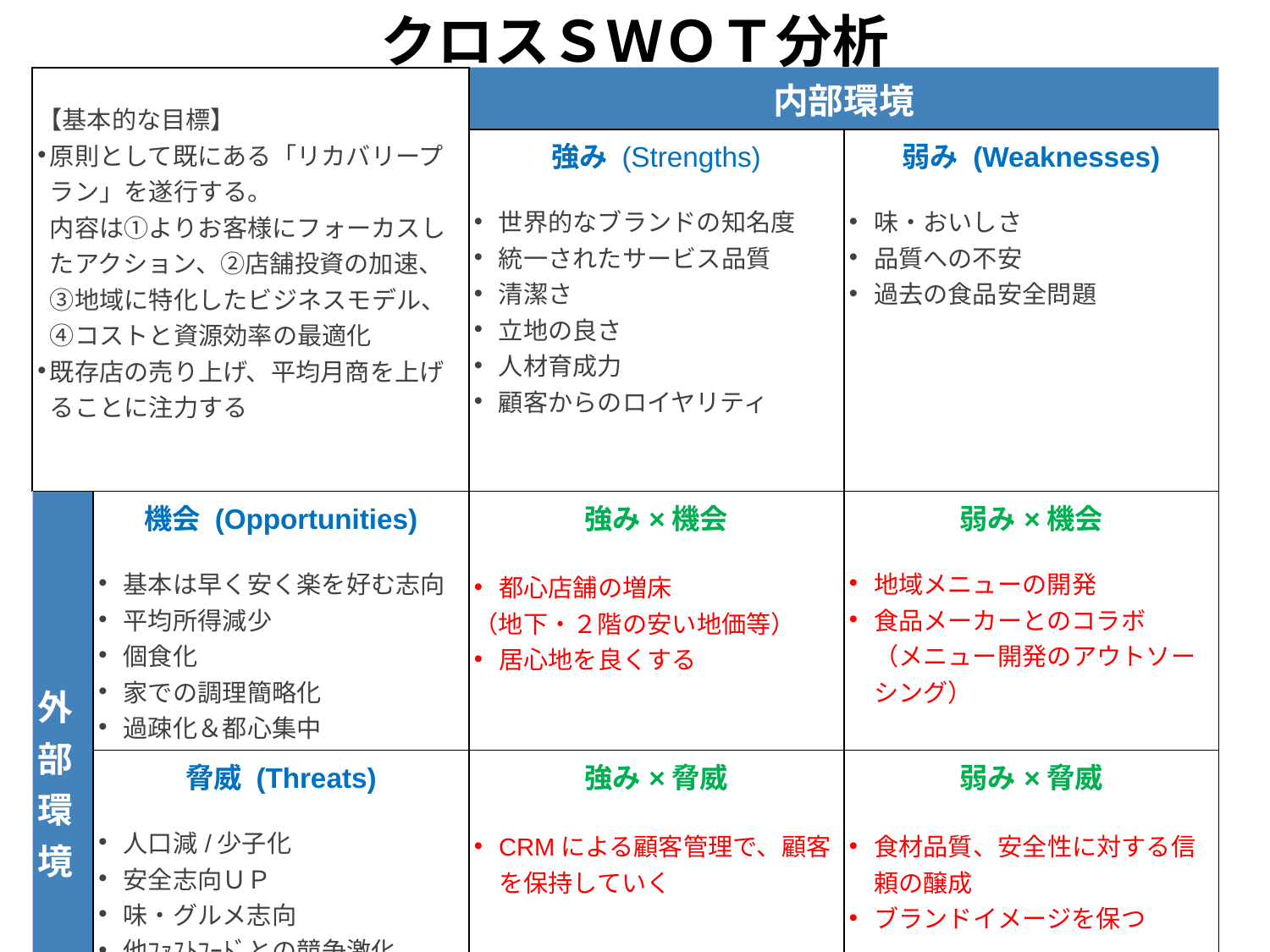

クロスＳＷＯＴ分析
| 【基本的な目標】 原則として既にある「リカバリープラン」を遂行する。 内容は①よりお客様にフォーカスしたアクション、②店舗投資の加速、③地域に特化したビジネスモデル、④コストと資源効率の最適化 既存店の売り上げ、平均月商を上げることに注力する |  | 内部環境 |  |
| --- | --- | --- | --- |
|  |  | 強み (Strengths) 世界的なブランドの知名度 統一されたサービス品質 清潔さ 立地の良さ 人材育成力 顧客からのロイヤリティ | 弱み (Weaknesses) 味・おいしさ 品質への不安 過去の食品安全問題 |
| 外部環境 | 機会 (Opportunities) 基本は早く安く楽を好む志向 平均所得減少 個食化 家での調理簡略化 過疎化＆都心集中 | 強み×機会 都心店舗の増床 （地下・２階の安い地価等） 居心地を良くする | 弱み×機会 地域メニューの開発 食品メーカーとのコラボ （メニュー開発のアウトソーシング） |
|  | 脅威 (Threats) 人口減/少子化 安全志向ＵＰ 味・グルメ志向 他ﾌｧｽﾄﾌｰﾄﾞとの競争激化 コンビニ（ﾊﾟﾝ/ｺｰﾋｰ）の伸長 人手不足 | 強み×脅威 CRMによる顧客管理で、顧客を保持していく | 弱み×脅威 食材品質、安全性に対する信頼の醸成 ブランドイメージを保つ |